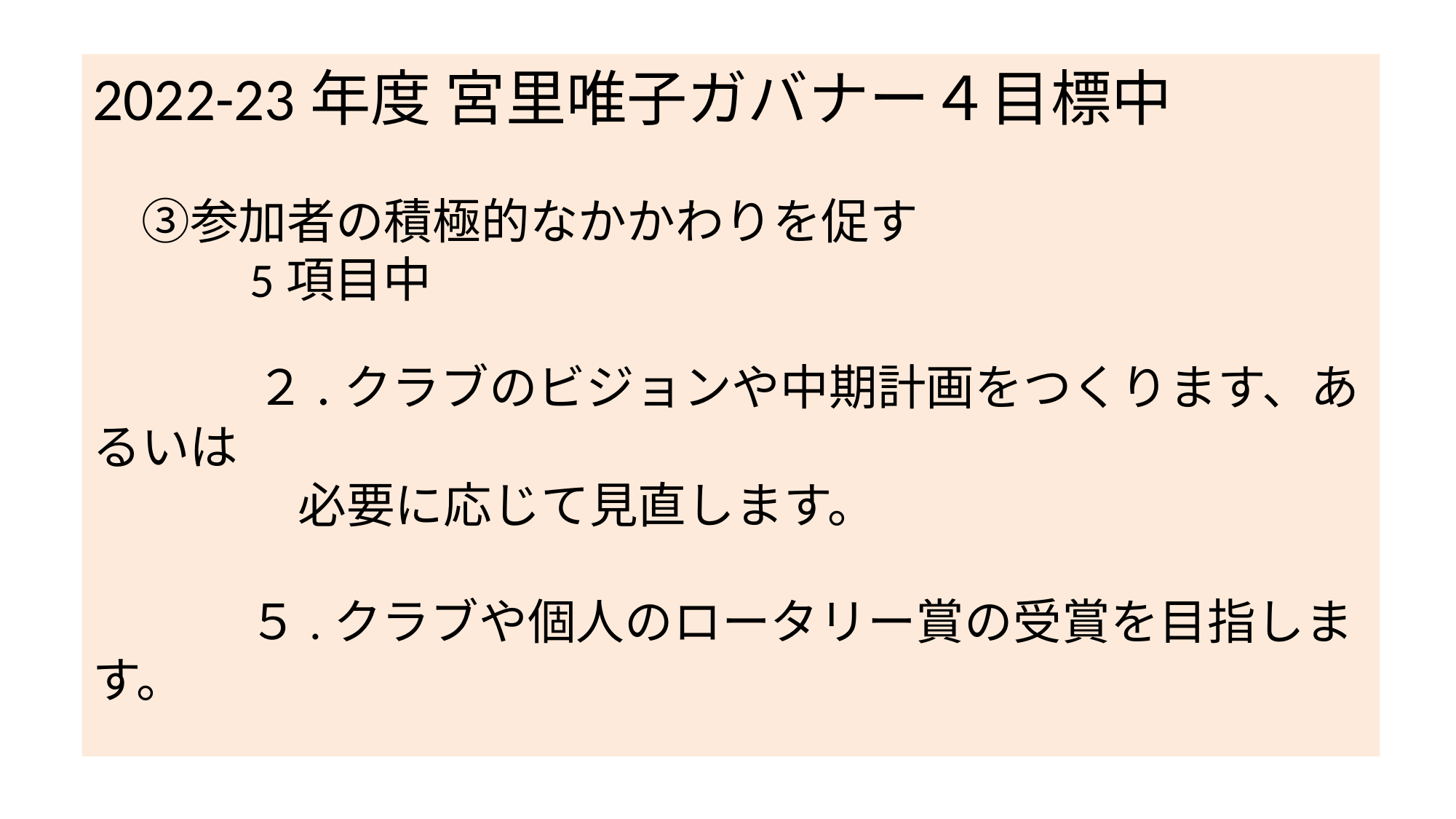

2022-23年度 宮里唯子ガバナー４目標中

　③参加者の積極的なかかわりを促す
　　　5項目中

　　　　２.クラブのビジョンや中期計画をつくります、あるいは
　　　　 必要に応じて見直します。

　　　 ５.クラブや個人のロータリー賞の受賞を目指します。